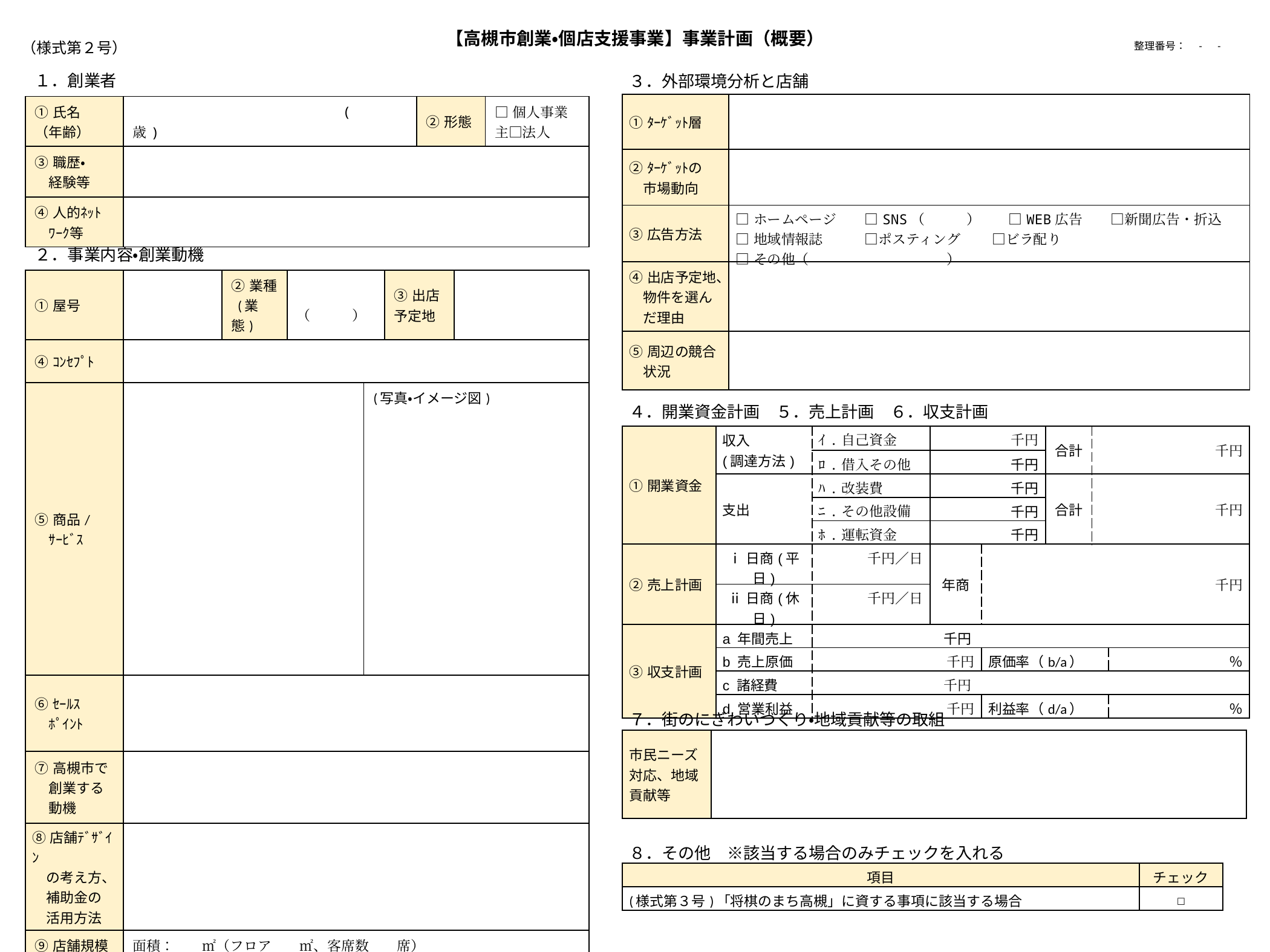

# 【高槻市創業・個店支援事業】事業計画（概要）
（様式第２号）
整理番号：　-　-
| １．創業者 |  |  |  |
| --- | --- | --- | --- |
| ①氏名 （年齢） | (　　歳) | ②形態 | □個人事業主□法人 |
| ③職歴・ 　経験等 |  |  |  |
| ④人的ﾈｯﾄ 　ﾜｰｸ等 |  |  |  |
| ３．外部環境分析と店舗 |  |
| --- | --- |
| ①ﾀｰｹﾞｯﾄ層 |  |
| ②ﾀｰｹﾞｯﾄの 　市場動向 |  |
| ③広告方法 | □ホームページ　　□SNS（　　　）　　□WEB広告　　□新聞広告・折込 □地域情報誌　　　□ポスティング　　 □ビラ配り □その他（ ） |
| ④出店予定地、 　物件を選ん 　だ理由 |  |
| ⑤周辺の競合 　状況 |  |
| ２．事業内容・創業動機 |  |  |  |  |  |  |
| --- | --- | --- | --- | --- | --- | --- |
| ①屋号 |  | ②業種 (業態) | （　　　） |  | ③出店 予定地 |  |
| ④ｺﾝｾﾌﾟﾄ |  |  |  |  |  |  |
| ⑤商品/ 　ｻｰﾋﾞｽ |  |  |  | (写真・イメージ図) |  |  |
| ⑥ｾｰﾙｽ 　ﾎﾟｲﾝﾄ |  |  |  |  |  |  |
| ⑦高槻市で 　創業する 　動機 |  |  |  |  |  |  |
| ⑧店舗ﾃﾞｻﾞｲﾝ 　の考え方、 　補助金の 　活用方法 |  |  |  |  |  |  |
| ⑨店舗規模 | 面積：　　㎡（フロア　　㎡、客席数　　席） |  |  |  |  |  |
| ４．開業資金計画　５．売上計画　６．収支計画 |  |  |  |  |  |  |  |
| --- | --- | --- | --- | --- | --- | --- | --- |
| ①開業資金 | 収入 (調達方法) | ｲ.自己資金 | 千円 |  | 合計 | 千円 |  |
|  |  | ﾛ.借入その他 | 千円 |  |  |  |  |
|  | 支出 | ﾊ.改装費 | 千円 |  | 合計 | 千円 |  |
|  |  | ﾆ.その他設備 | 千円 |  |  |  |  |
|  |  | ﾎ.運転資金 | 千円 |  |  |  |  |
| ②売上計画 | ⅰ日商(平日) | 千円／日 | 年商 | 千円 |  |  |  |
|  | ⅱ日商(休日) | 千円／日 |  |  |  |  |  |
| ③収支計画 | a 年間売上 | 千円 |  |  |  |  |  |
|  | b 売上原価 | 千円 |  | 原価率（b/a） |  |  | ％ |
|  | c 諸経費 | 千円 |  |  |  |  |  |
|  | d 営業利益 | 千円 |  | 利益率（d/a） |  |  | ％ |
| ７．街のにぎわいづくり・地域貢献等の取組 |  |
| --- | --- |
| 市民ニーズ対応、地域貢献等 |  |
| ８．その他　※該当する場合のみチェックを入れる |  |
| --- | --- |
| 項目 | チェック |
| (様式第３号)「将棋のまち高槻」に資する事項に該当する場合 | ☐ |